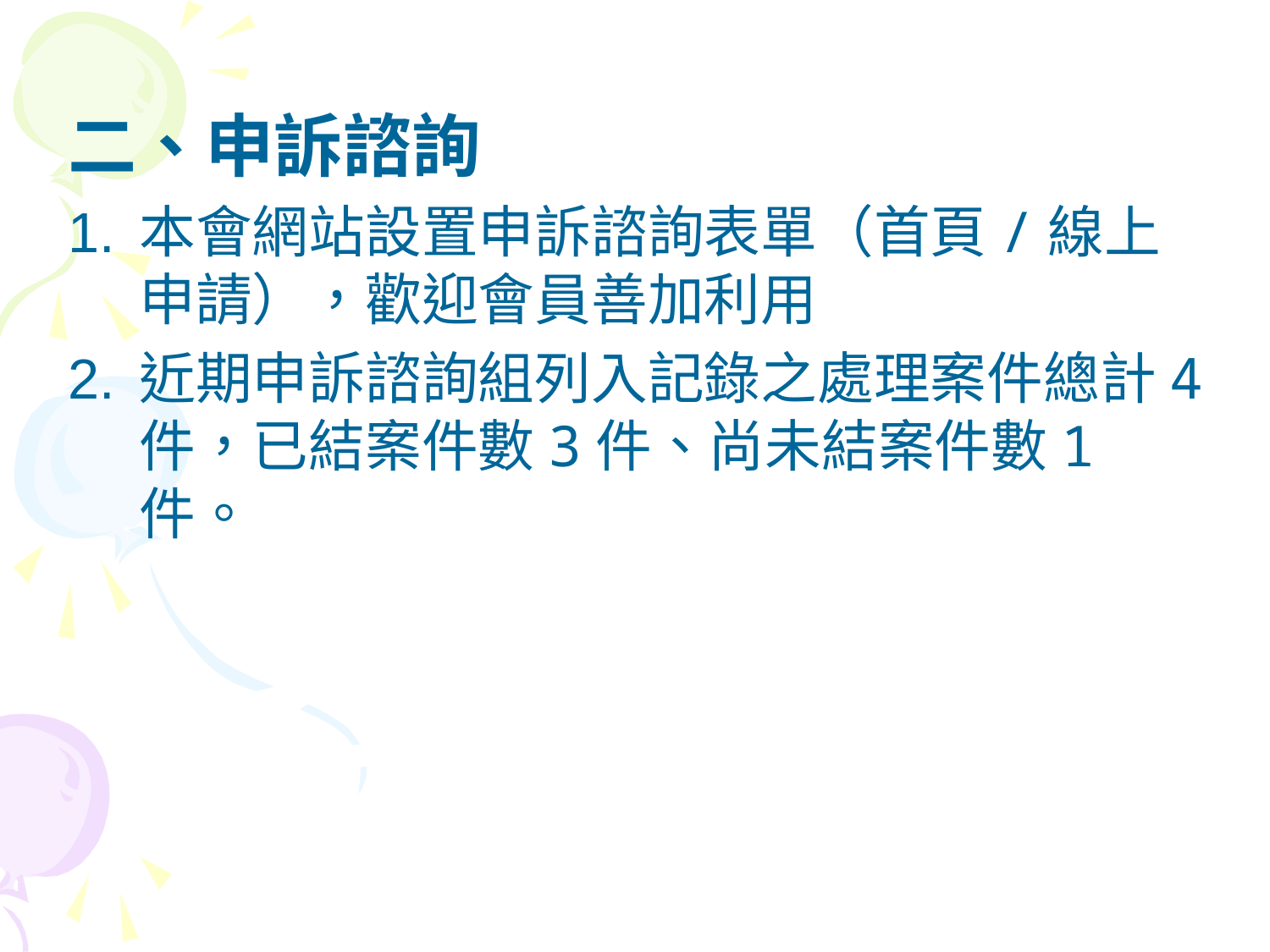

二、申訴諮詢
本會網站設置申訴諮詢表單（首頁/線上申請），歡迎會員善加利用
近期申訴諮詢組列入記錄之處理案件總計4件，已結案件數3件、尚未結案件數1件。